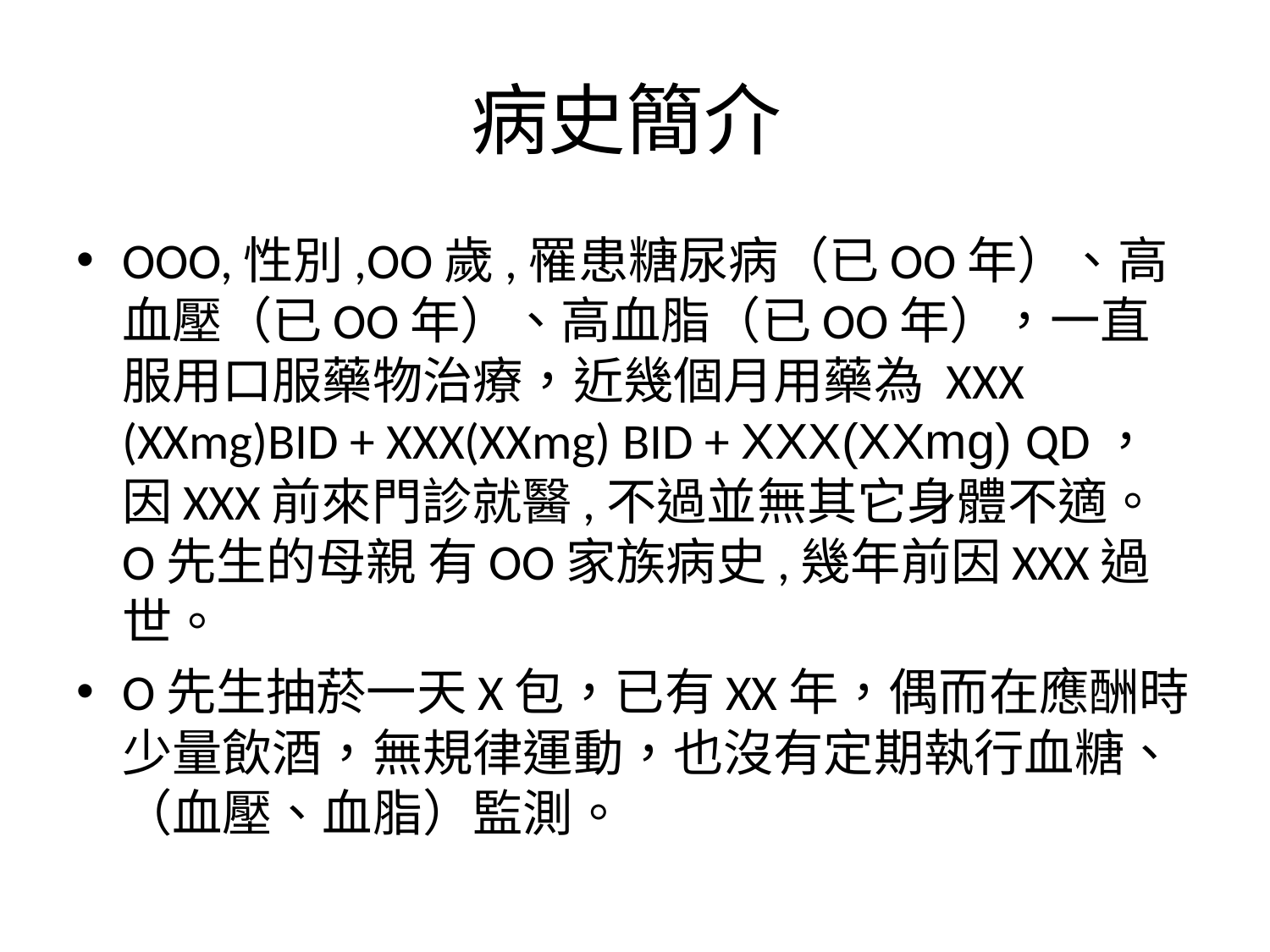

# 病史簡介
OOO,性別,OO歲,罹患糖尿病（已OO年）、高血壓（已OO年）、高血脂（已OO年），一直 服用口服藥物治療，近幾個月用藥為 XXX (XXmg)BID + XXX(XXmg) BID + XXX(XXmg) QD，因XXX前來門診就醫,不過並無其它身體不適。O先生的母親 有OO家族病史,幾年前因XXX過世。
O先生抽菸一天X包，已有XX年，偶而在應酬時少量飲酒，無規律運動，也沒有定期執行血糖、（血壓、血脂）監測。